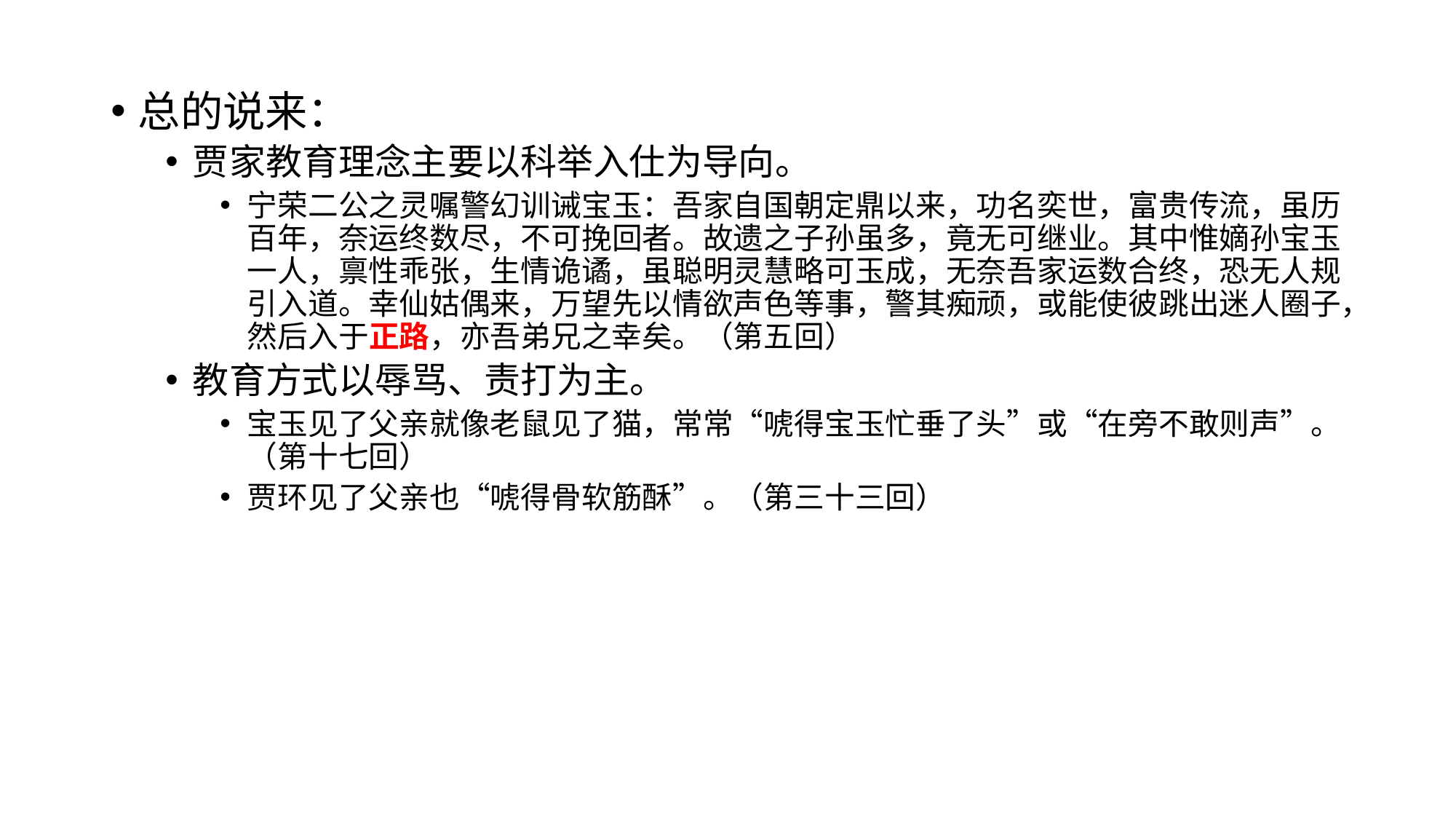

总的说来：
贾家教育理念主要以科举入仕为导向。
宁荣二公之灵嘱警幻训诫宝玉：吾家自国朝定鼎以来，功名奕世，富贵传流，虽历百年，奈运终数尽，不可挽回者。故遗之子孙虽多，竟无可继业。其中惟嫡孙宝玉一人，禀性乖张，生情诡谲，虽聪明灵慧略可玉成，无奈吾家运数合终，恐无人规引入道。幸仙姑偶来，万望先以情欲声色等事，警其痴顽，或能使彼跳出迷人圈子，然后入于正路，亦吾弟兄之幸矣。（第五回）
教育方式以辱骂、责打为主。
宝玉见了父亲就像老鼠见了猫，常常“唬得宝玉忙垂了头”或“在旁不敢则声”。（第十七回）
贾环见了父亲也“唬得骨软筋酥”。（第三十三回）